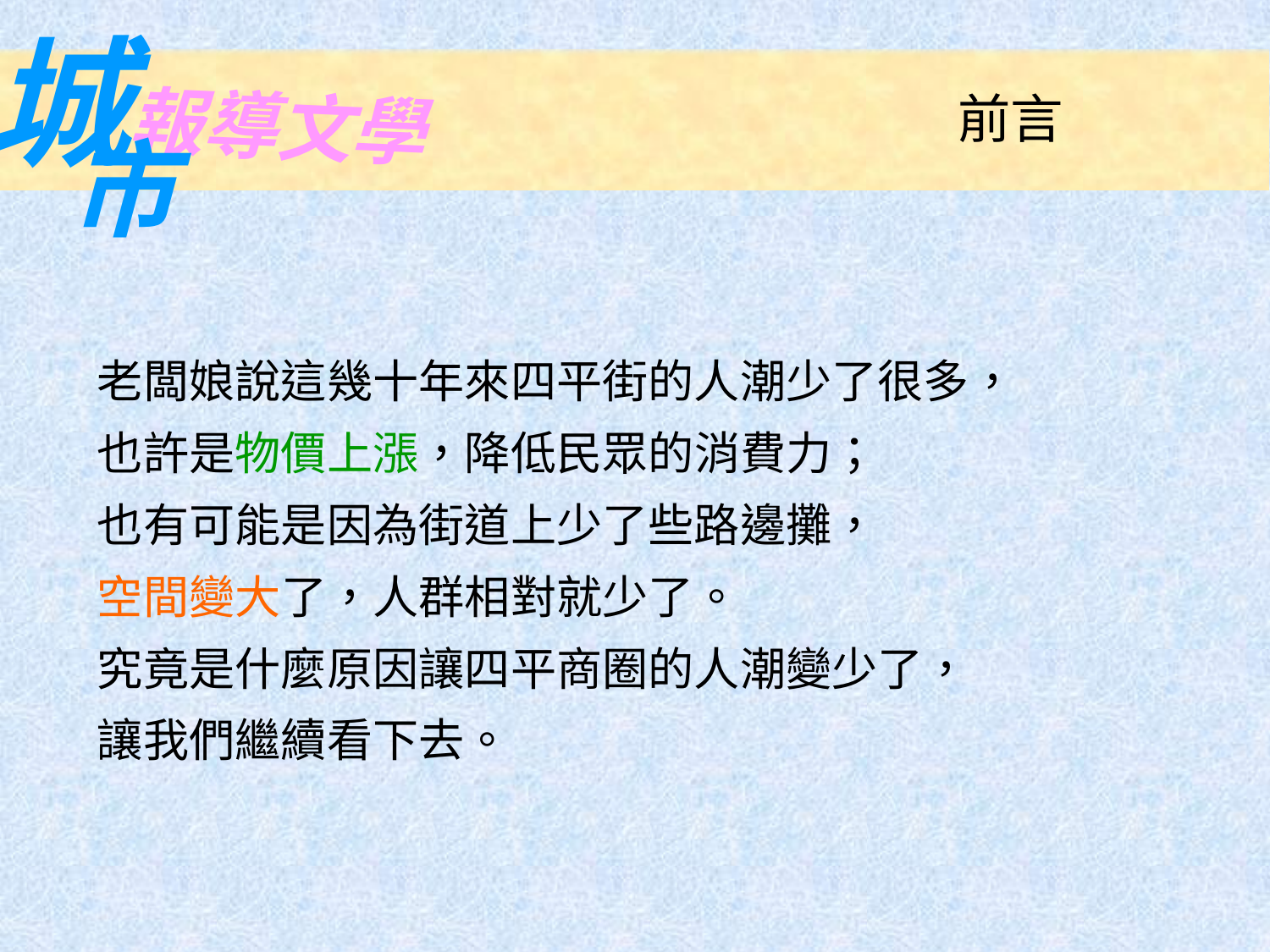

城

報導文學
市
前言
老闆娘說這幾十年來四平街的人潮少了很多，

也許是物價上漲，降低民眾的消費力；

也有可能是因為街道上少了些路邊攤，

空間變大了，人群相對就少了。

究竟是什麼原因讓四平商圈的人潮變少了，

讓我們繼續看下去。